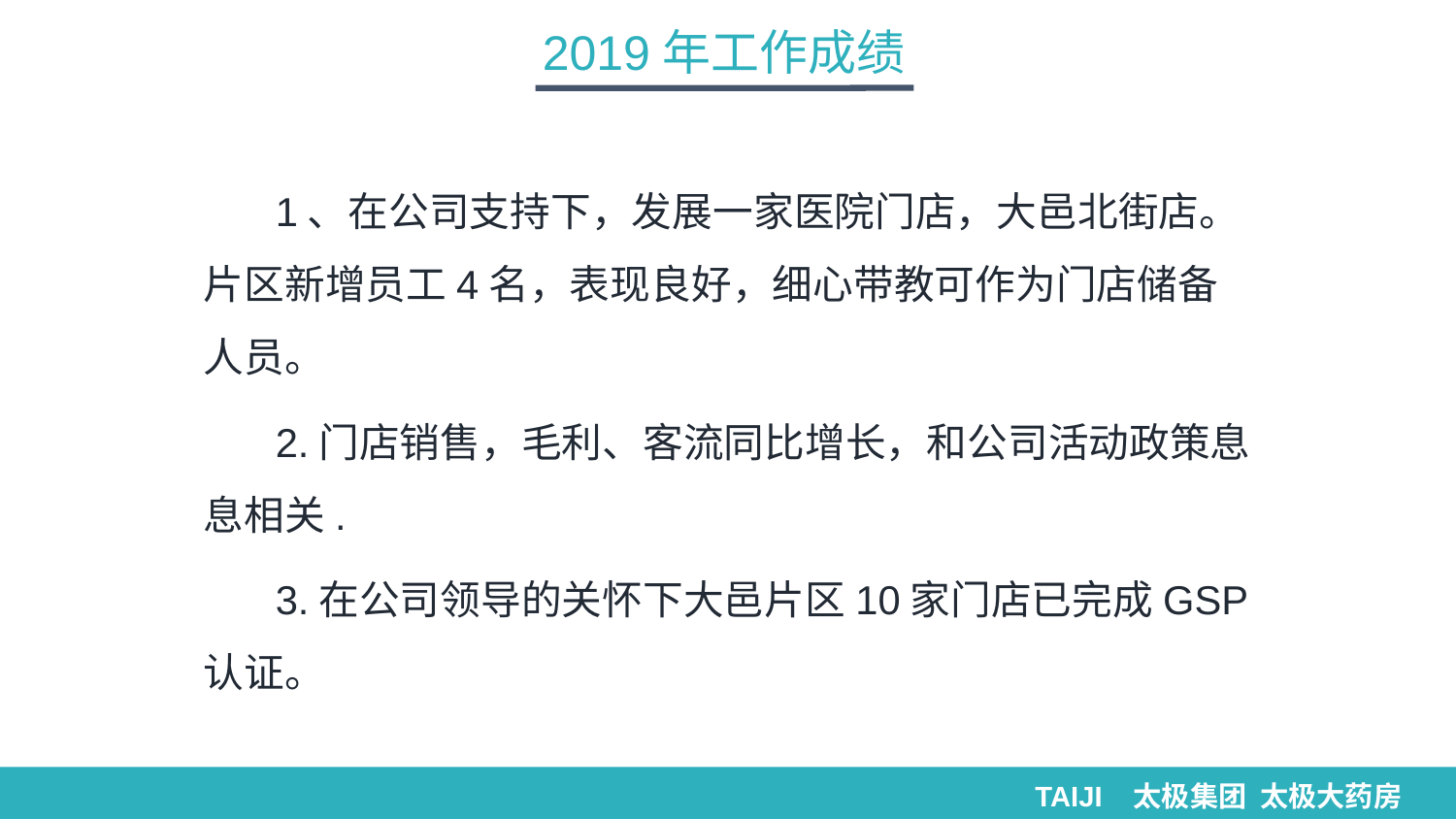

2019年工作成绩
1、在公司支持下，发展一家医院门店，大邑北街店。片区新增员工4名，表现良好，细心带教可作为门店储备人员。
2.门店销售，毛利、客流同比增长，和公司活动政策息息相关.
3.在公司领导的关怀下大邑片区10家门店已完成GSP认证。

TAIJI   太极集团  太极大药房